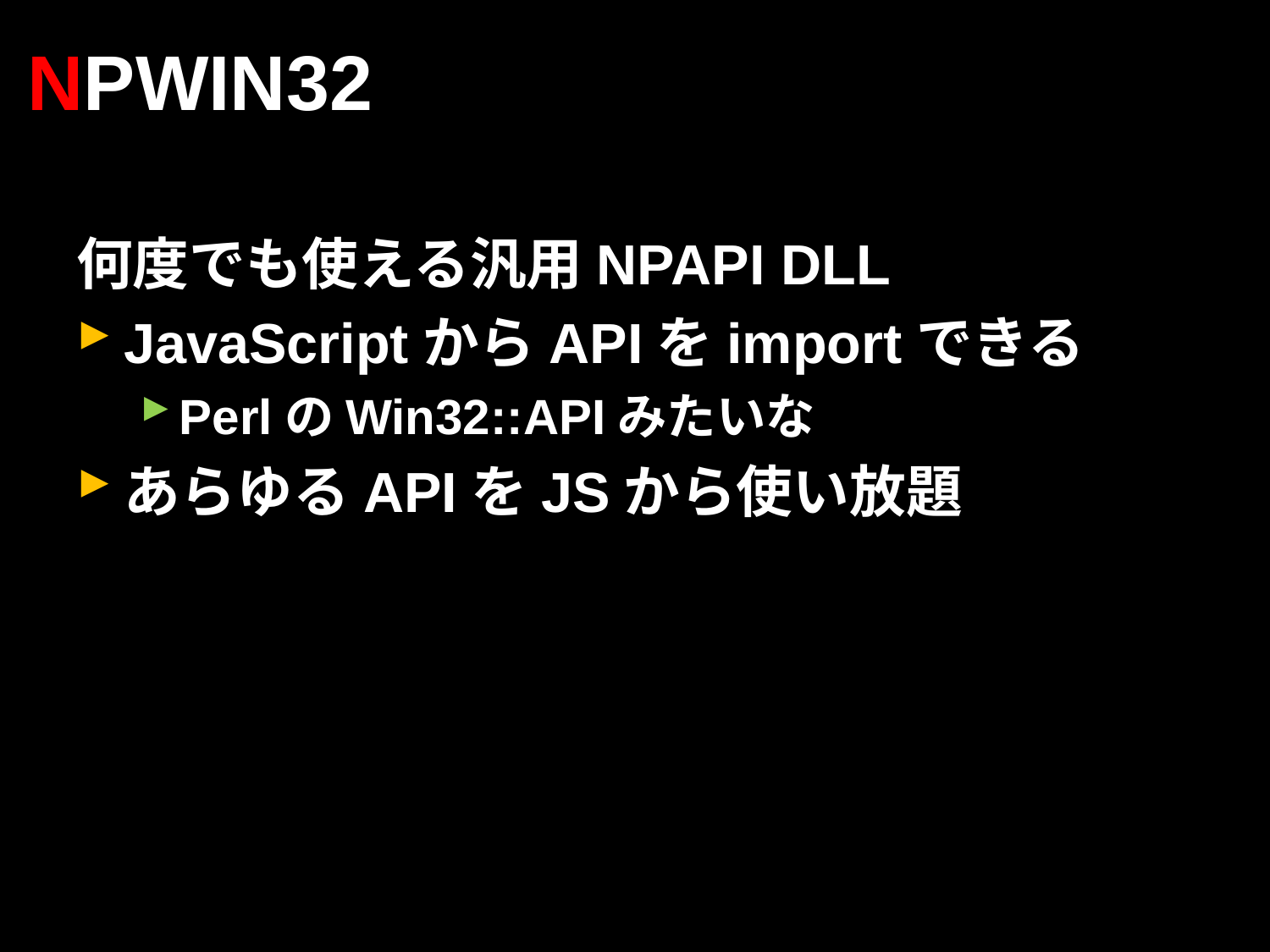

# NPWIN32
何度でも使える汎用NPAPI DLL
JavaScriptからAPIをimportできる
PerlのWin32::APIみたいな
あらゆるAPIをJSから使い放題